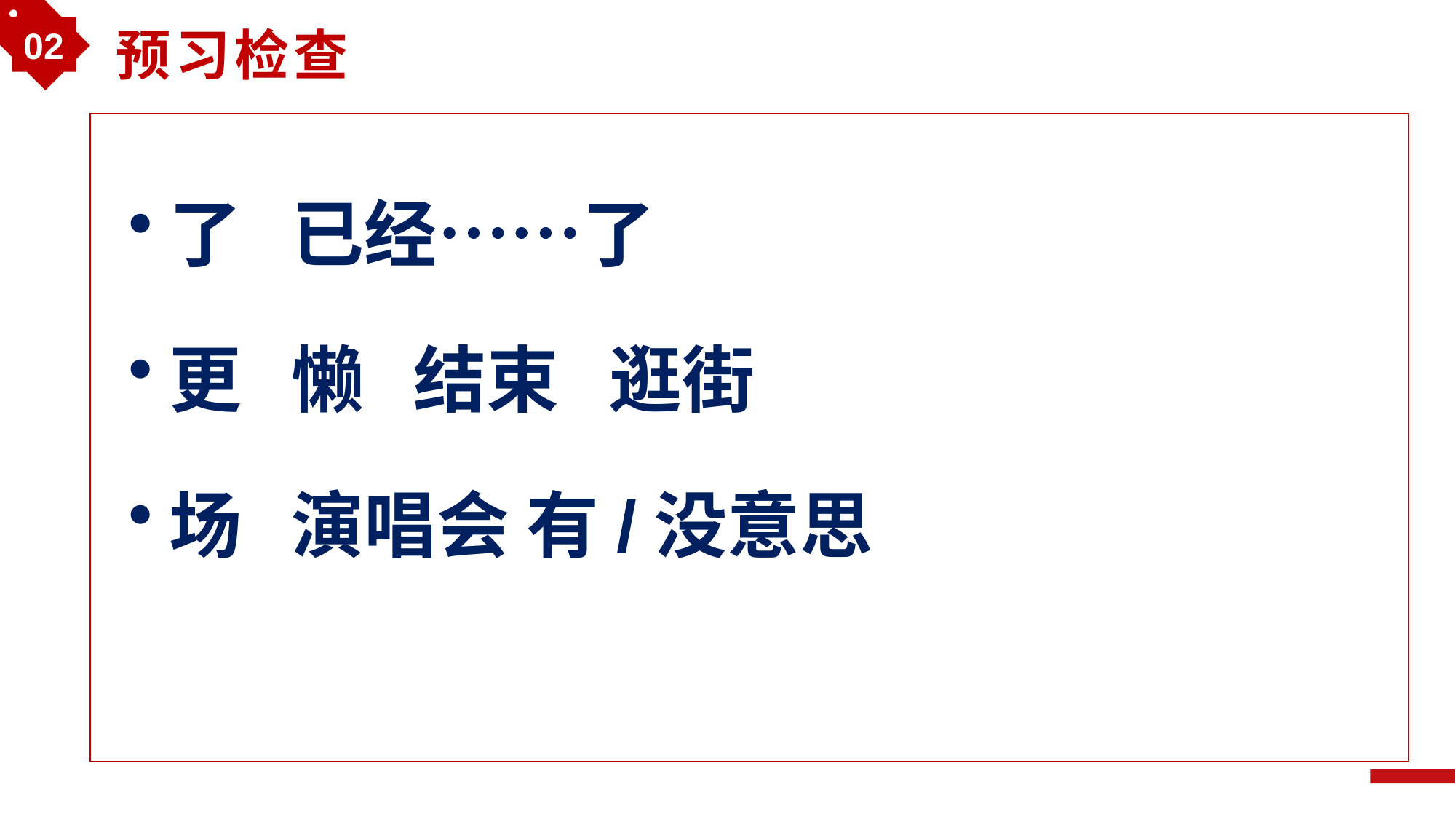

02
预习检查

了   已经……了
更   懒   结束   逛街
场   演唱会 有/没意思